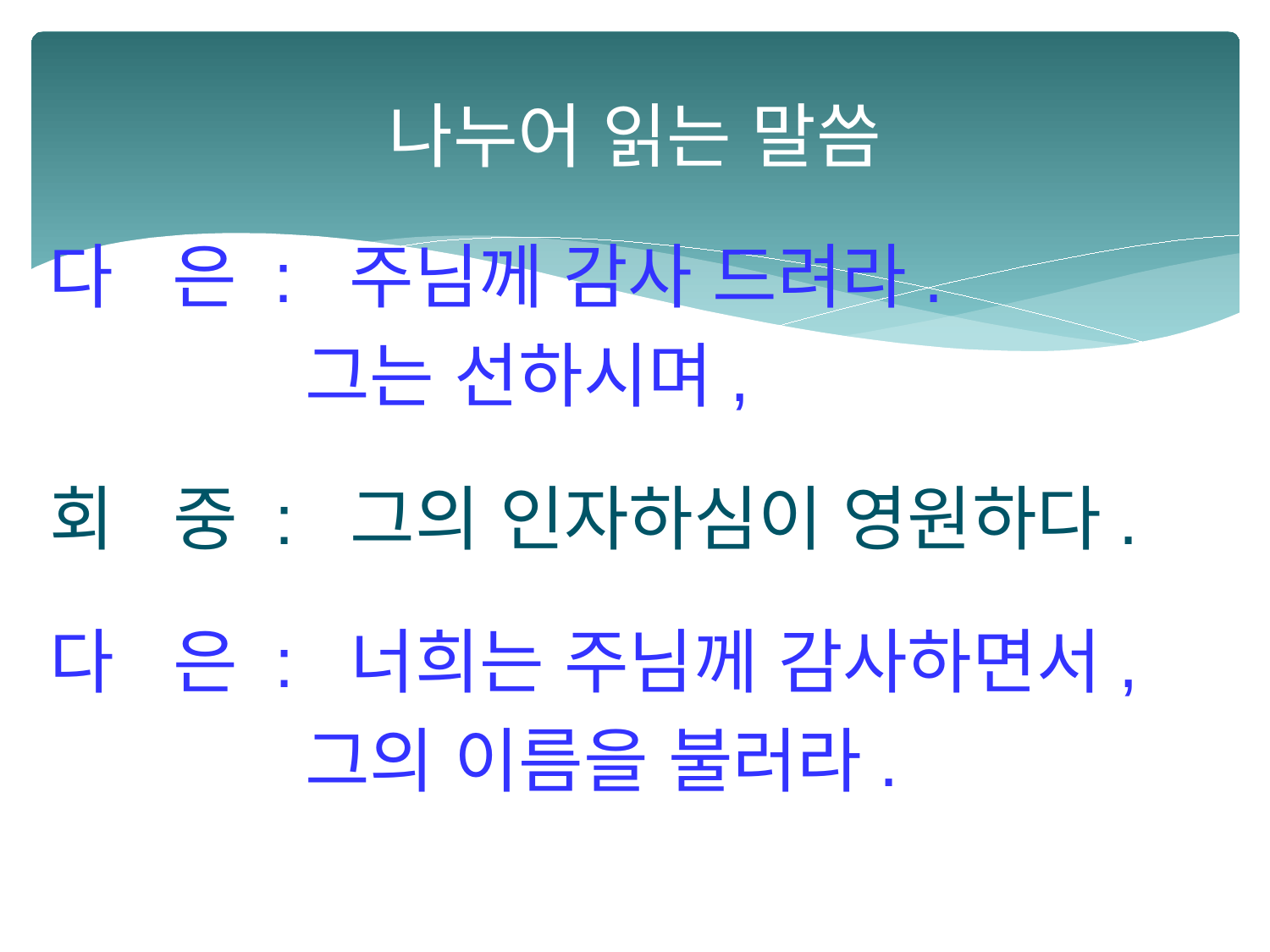

# 나누어 읽는 말씀
 다   은 :  주님께 감사 드려라.
              그는 선하시며,

 회   중 :  그의 인자하심이 영원하다.

 다   은 :  너희는 주님께 감사하면서,
              그의 이름을 불러라.